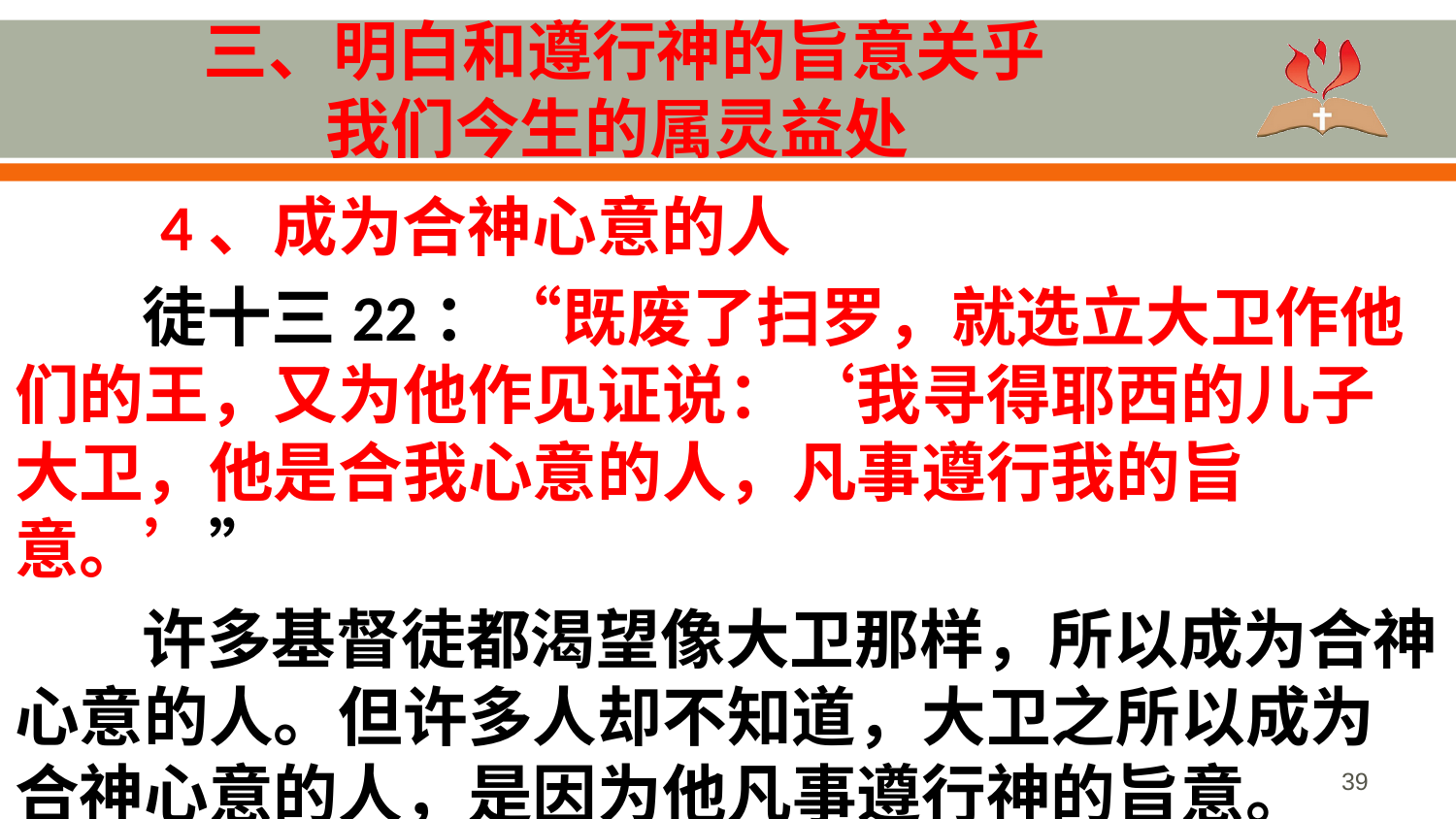

# 三、明白和遵行神的旨意关乎 我们今生的属灵益处
	4、成为合神心意的人
徒十三22：“既废了扫罗，就选立大卫作他们的王，又为他作见证说：‘我寻得耶西的儿子大卫，他是合我心意的人，凡事遵行我的旨意。’”
许多基督徒都渴望像大卫那样，所以成为合神心意的人。但许多人却不知道，大卫之所以成为合神心意的人，是因为他凡事遵行神的旨意。
39